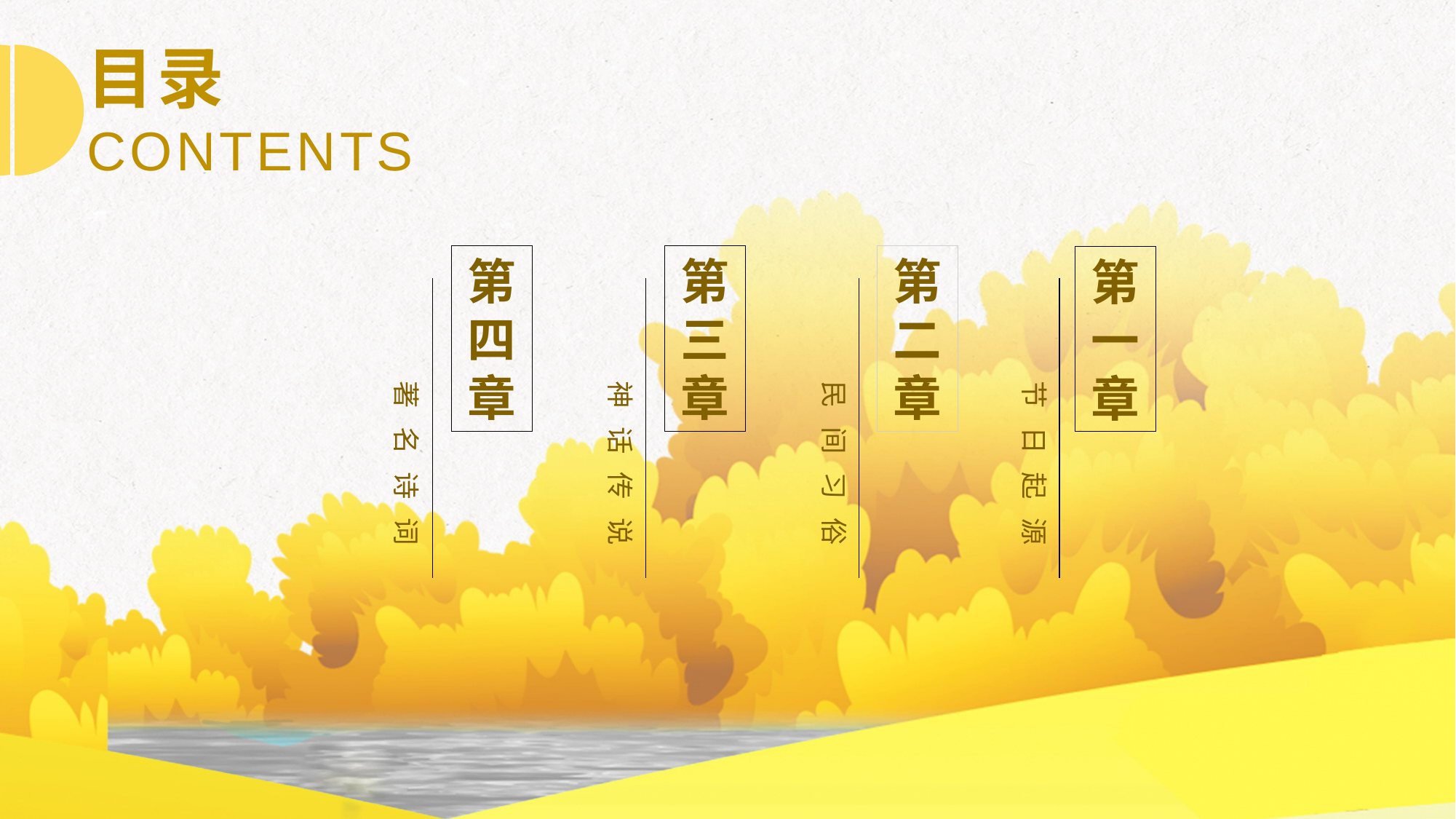

目录
CONTENTS

第四章
第三章
第二章
第一章
著名诗词
神话传说
民间习俗
节日起源